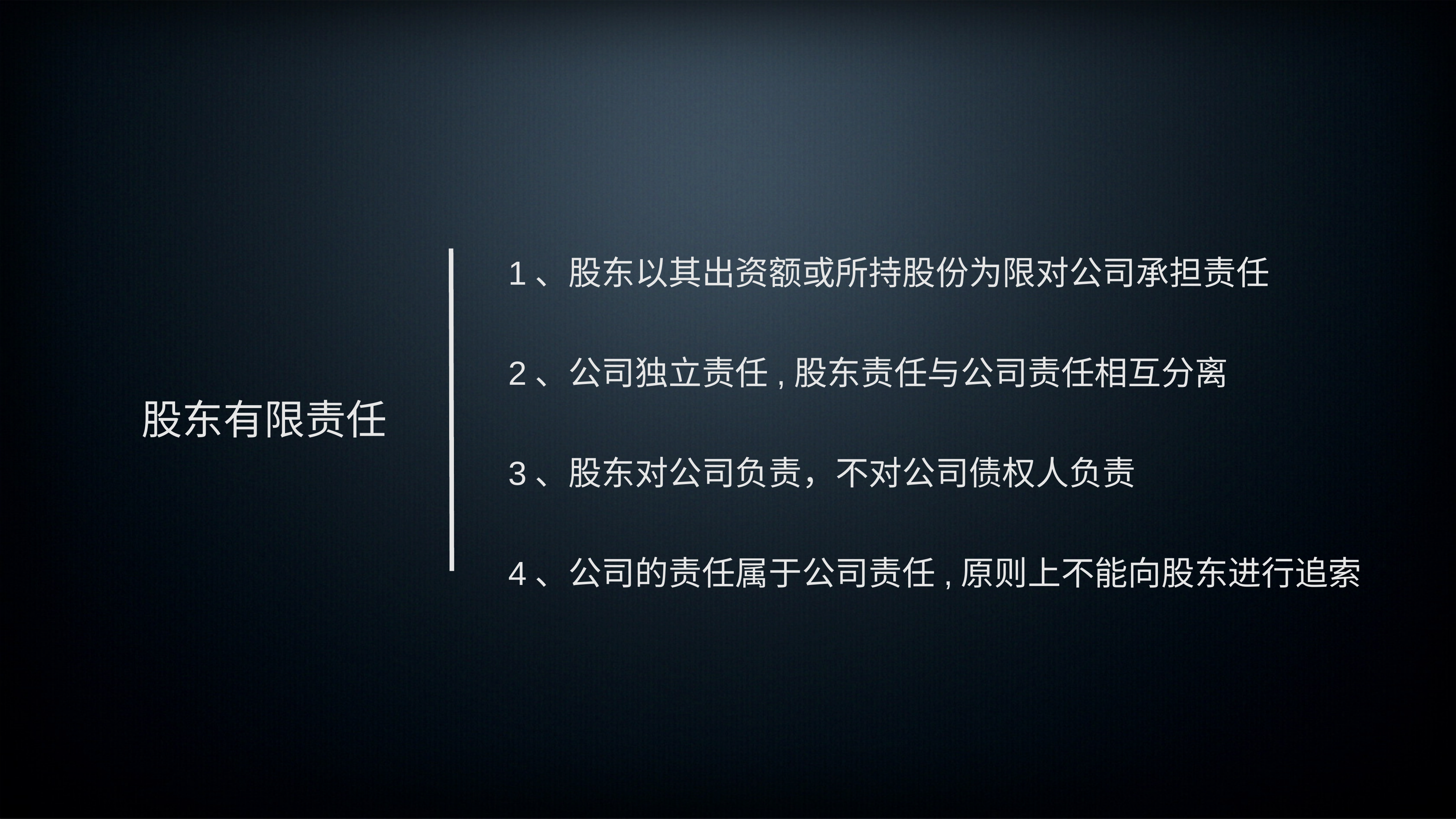

1、股东以其出资额或所持股份为限对公司承担责任
2、公司独立责任,股东责任与公司责任相互分离
3、股东对公司负责，不对公司债权人负责
4、公司的责任属于公司责任,原则上不能向股东进行追索
股东有限责任